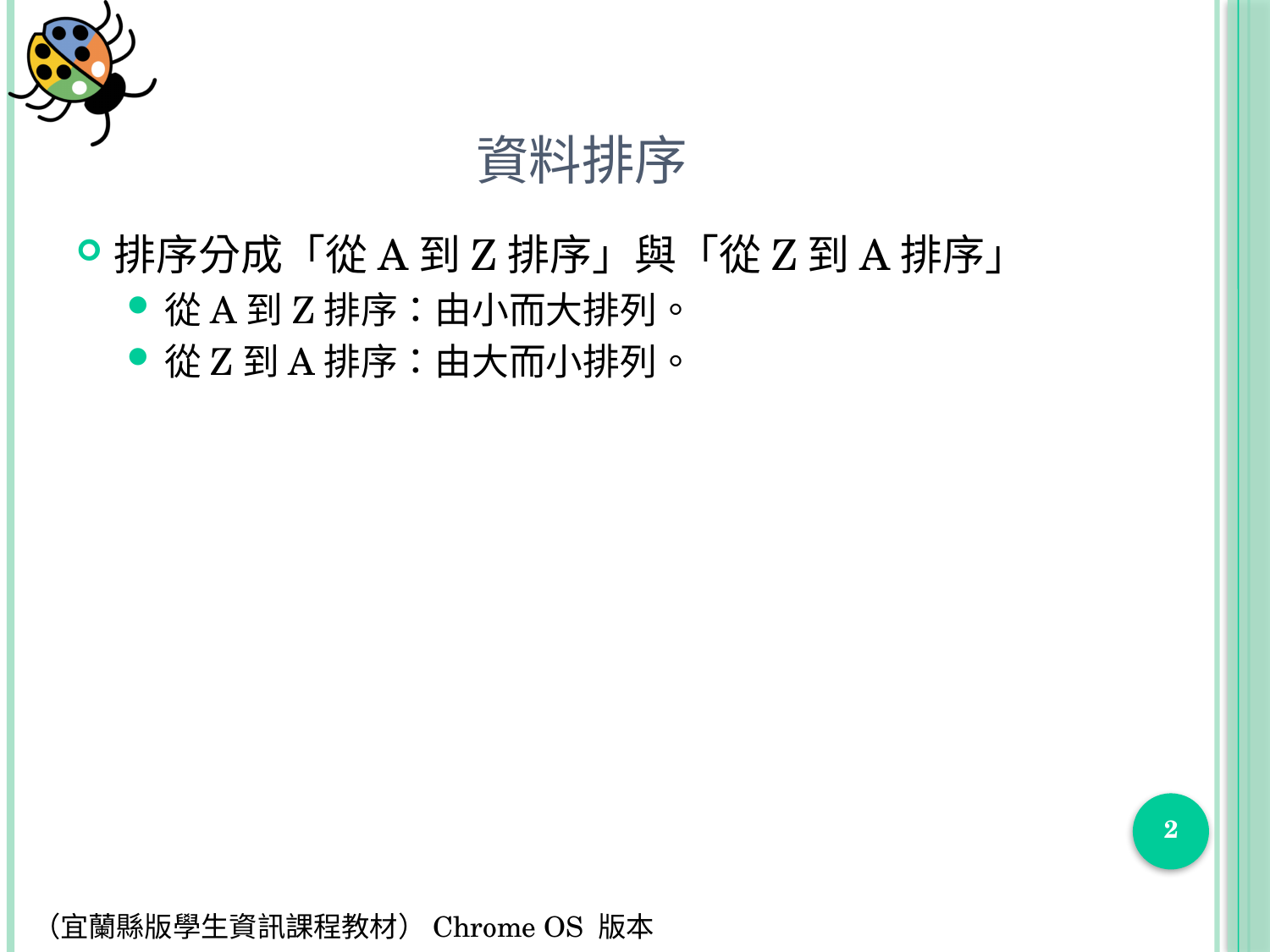

# 資料排序
排序分成「從A到Z排序」與「從Z到A排序」
從A到Z排序：由小而大排列。
從Z到A排序：由大而小排列。
2